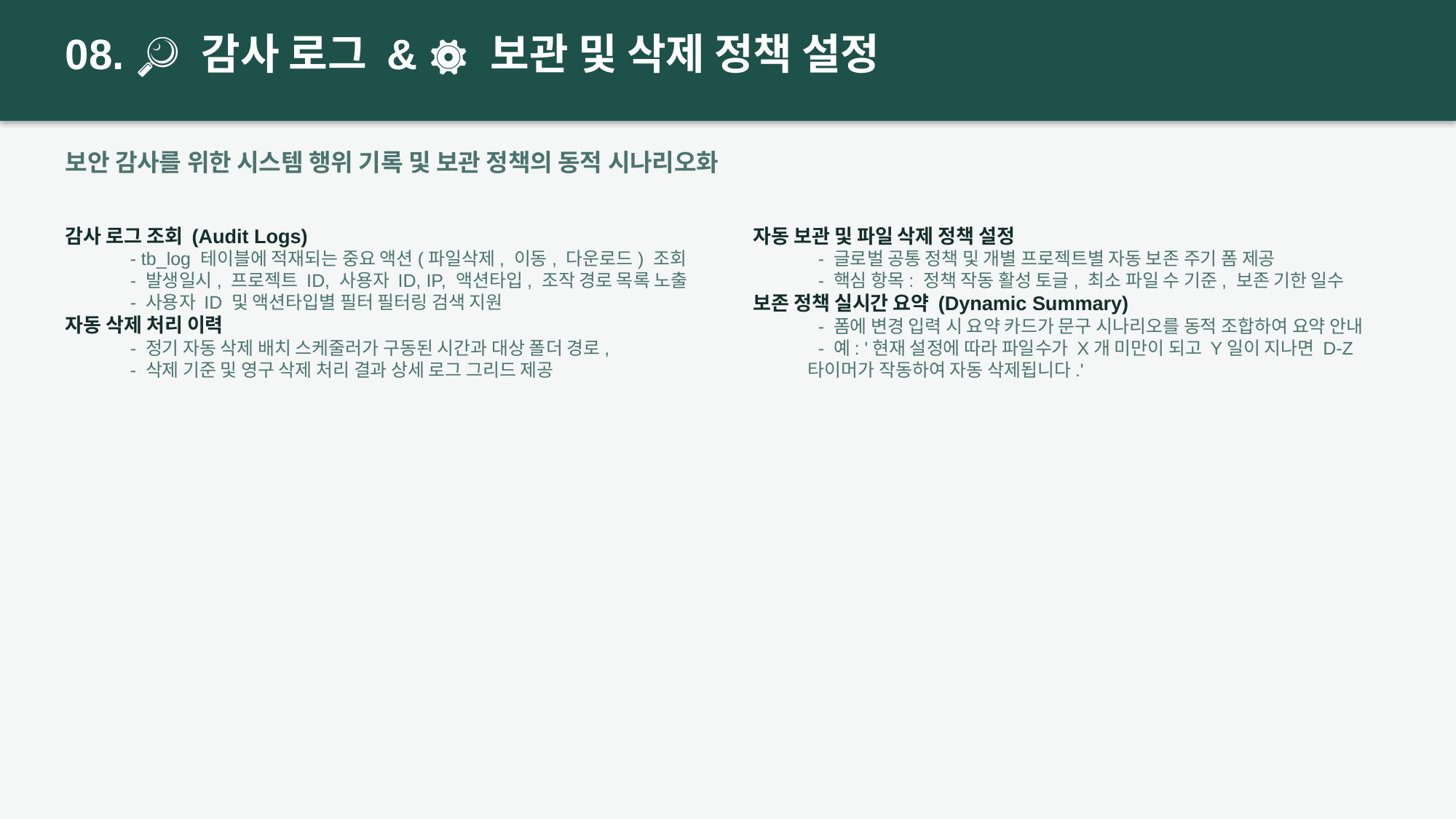

08. 🔎 감사 로그 & ⚙️ 보관 및 삭제 정책 설정
보안 감사를 위한 시스템 행위 기록 및 보관 정책의 동적 시나리오화
감사 로그 조회 (Audit Logs)
  - tb_log 테이블에 적재되는 중요 액션(파일삭제, 이동, 다운로드) 조회
  - 발생일시, 프로젝트 ID, 사용자 ID, IP, 액션타입, 조작 경로 목록 노출
  - 사용자 ID 및 액션타입별 필터 필터링 검색 지원
자동 삭제 처리 이력
  - 정기 자동 삭제 배치 스케줄러가 구동된 시간과 대상 폴더 경로,
  - 삭제 기준 및 영구 삭제 처리 결과 상세 로그 그리드 제공
자동 보관 및 파일 삭제 정책 설정
  - 글로벌 공통 정책 및 개별 프로젝트별 자동 보존 주기 폼 제공
  - 핵심 항목: 정책 작동 활성 토글, 최소 파일 수 기준, 보존 기한 일수
보존 정책 실시간 요약 (Dynamic Summary)
  - 폼에 변경 입력 시 요약 카드가 문구 시나리오를 동적 조합하여 요약 안내
  - 예: '현재 설정에 따라 파일수가 X개 미만이 되고 Y일이 지나면 D-Z 타이머가 작동하여 자동 삭제됩니다.'